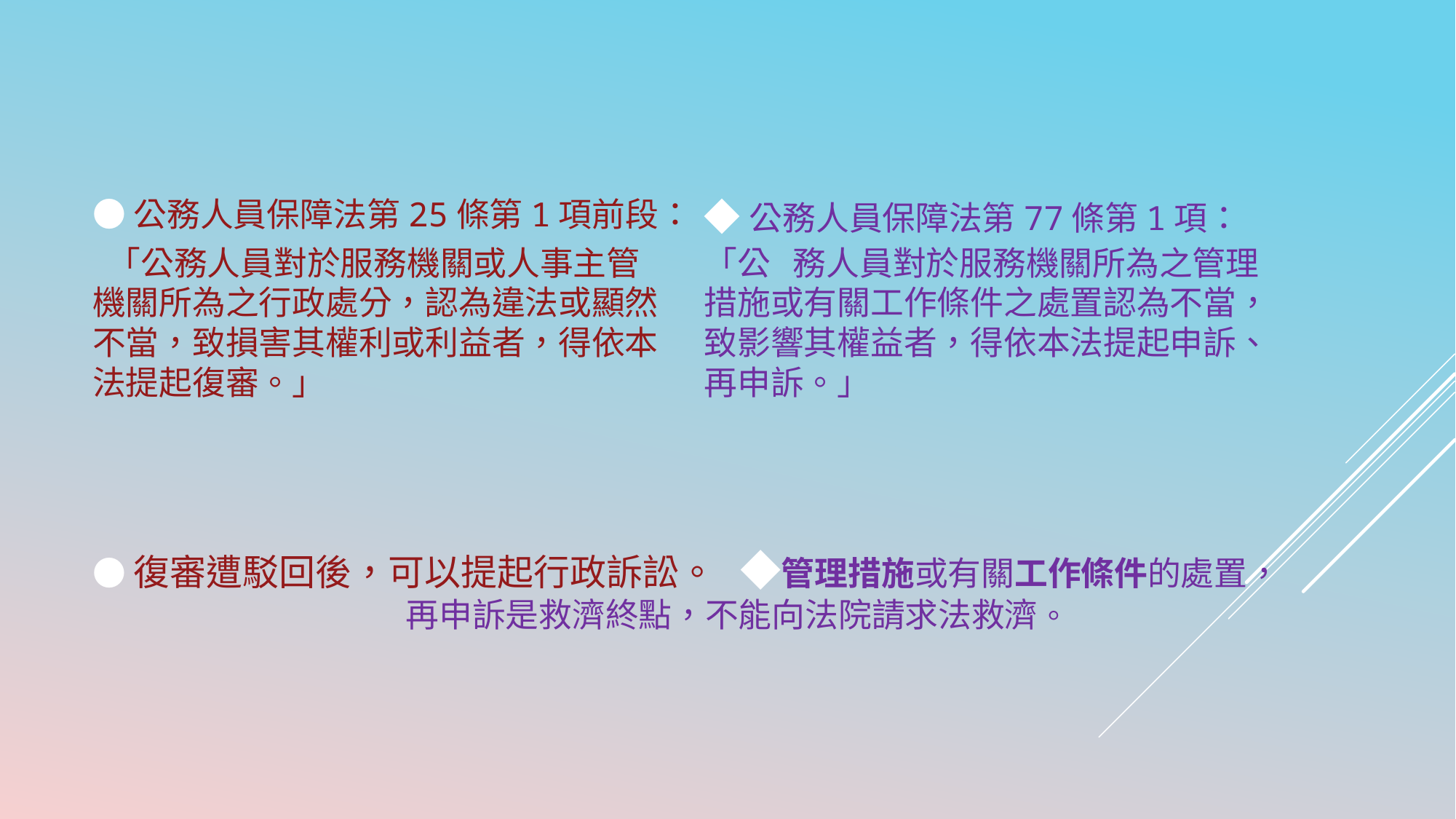

●公務人員保障法第25條第1項前段：  「公務人員對於服務機關或人事主管機關所為之行政處分，認為違法或顯然不當，致損害其權利或利益者，得依本法提起復審。」
◆公務人員保障法第77條第1項：「公   務人員對於服務機關所為之管理措施或有關工作條件之處置認為不當，致影響其權益者，得依本法提起申訴、再申訴。」
# ●復審遭駁回後，可以提起行政訴訟。   ◆管理措施或有關工作條件的處置， 再申訴是救濟終點，不能向法院請求法救濟。